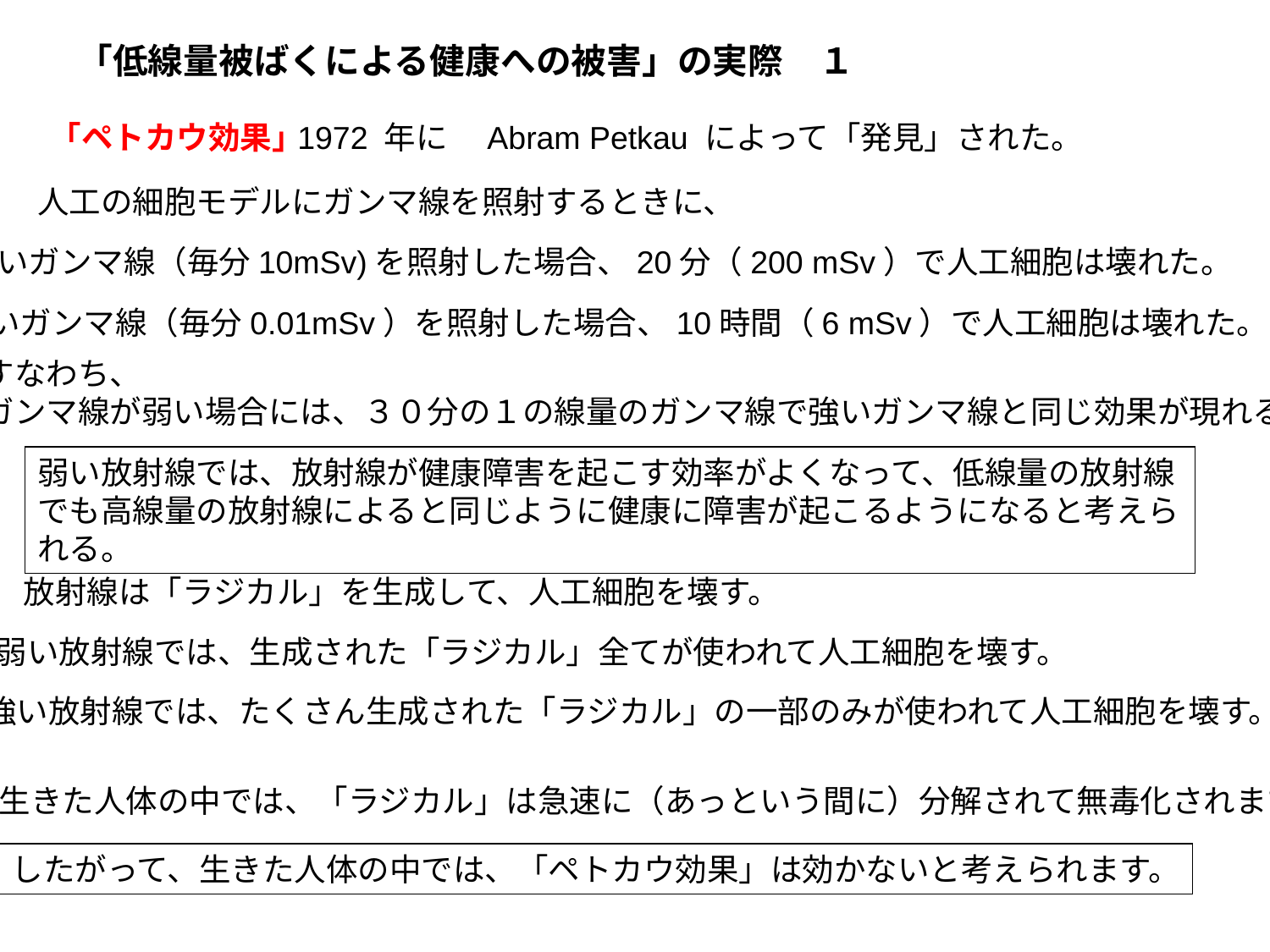

「低線量被ばくによる健康への被害」の実際　１
「ペトカウ効果」
1972 年に　Abram Petkau によって「発見」された。
人工の細胞モデルにガンマ線を照射するときに、
強いガンマ線（毎分10mSv)を照射した場合、20分（200 mSv）で人工細胞は壊れた。
弱いガンマ線（毎分0.01mSv）を照射した場合、10時間（6 mSv）で人工細胞は壊れた。
すなわち、
ガンマ線が弱い場合には、３０分の１の線量のガンマ線で強いガンマ線と同じ効果が現れる。
弱い放射線では、放射線が健康障害を起こす効率がよくなって、低線量の放射線でも高線量の放射線によると同じように健康に障害が起こるようになると考えられる。
放射線は「ラジカル」を生成して、人工細胞を壊す。
弱い放射線では、生成された「ラジカル」全てが使われて人工細胞を壊す。
強い放射線では、たくさん生成された「ラジカル」の一部のみが使われて人工細胞を壊す。
生きた人体の中では、「ラジカル」は急速に（あっという間に）分解されて無毒化されます。
したがって、生きた人体の中では、「ペトカウ効果」は効かないと考えられます。